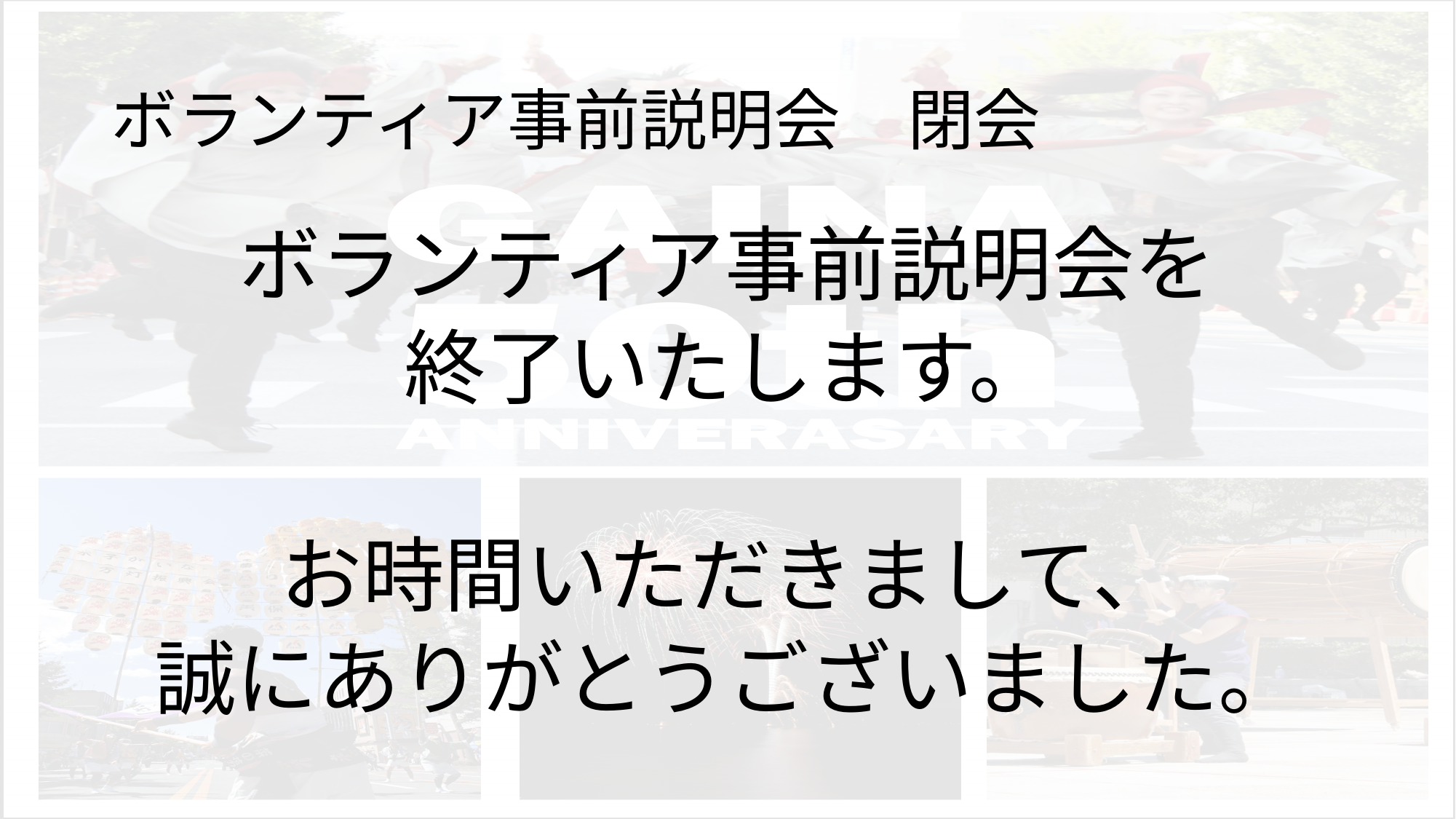

# ボランティア事前説明会　閉会
ボランティア事前説明会を
終了いたします。

お時間いただきまして、
誠にありがとうございました。